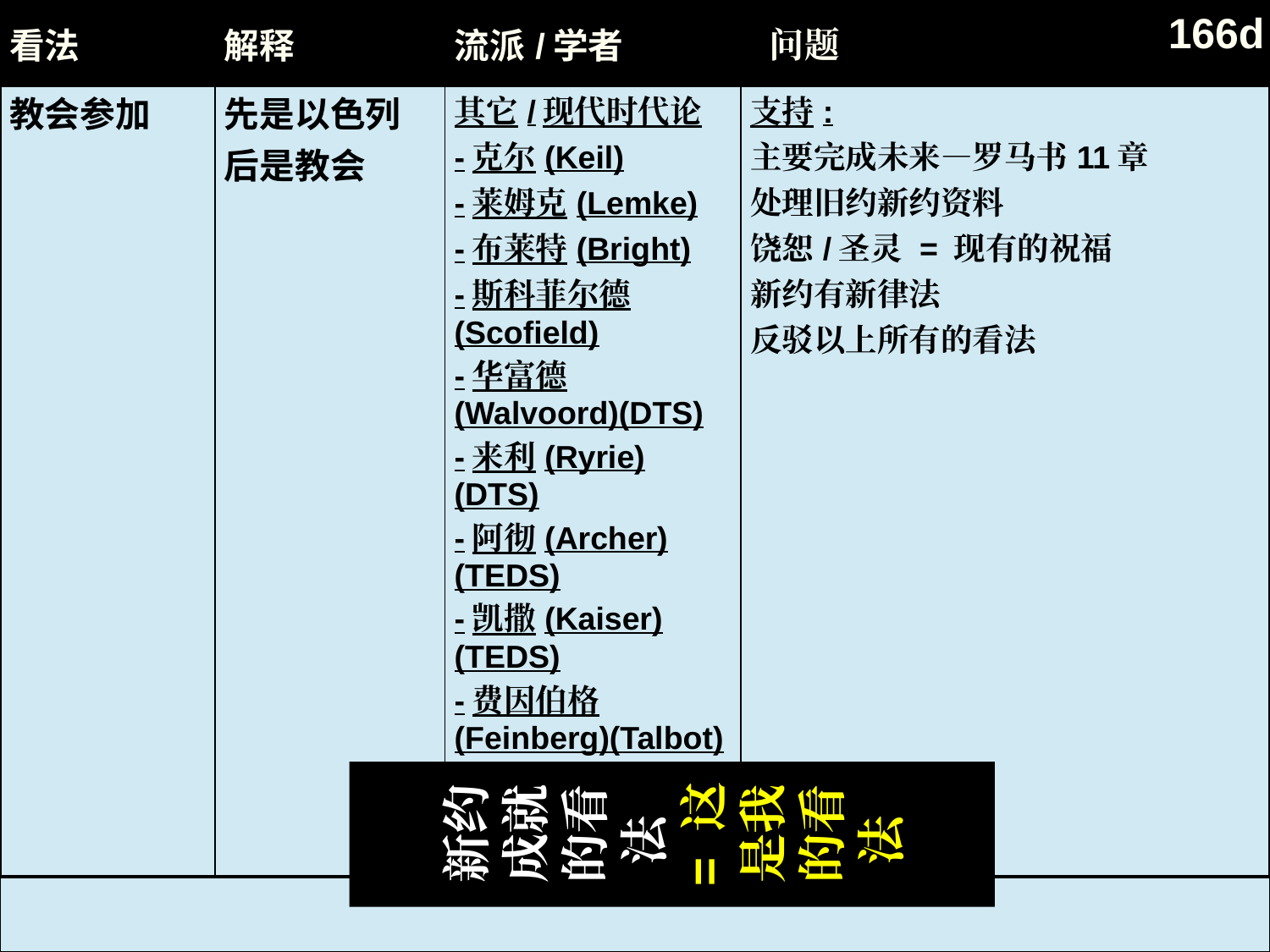

| 看法 | 解释 | 流派/学者 | 问题 |
| --- | --- | --- | --- |
| 教会参加 | 先是以色列 后是教会 | 其它/现代时代论 -克尔(Keil) -莱姆克(Lemke) -布莱特(Bright) -斯科菲尔德(Scofield) -华富德(Walvoord)(DTS) -来利(Ryrie) (DTS) -阿彻(Archer)(TEDS) -凯撒(Kaiser)(TEDS) -费因伯格(Feinberg)(Talbot) -费毅申(Thiessen)(Talbot) | 支持: 主要完成未来—罗马书11章 处理旧约新约资料 饶恕/圣灵 = 现有的祝福 新约有新律法 反驳以上所有的看法 |
166d
新约成就的看法
= 这是我的看法